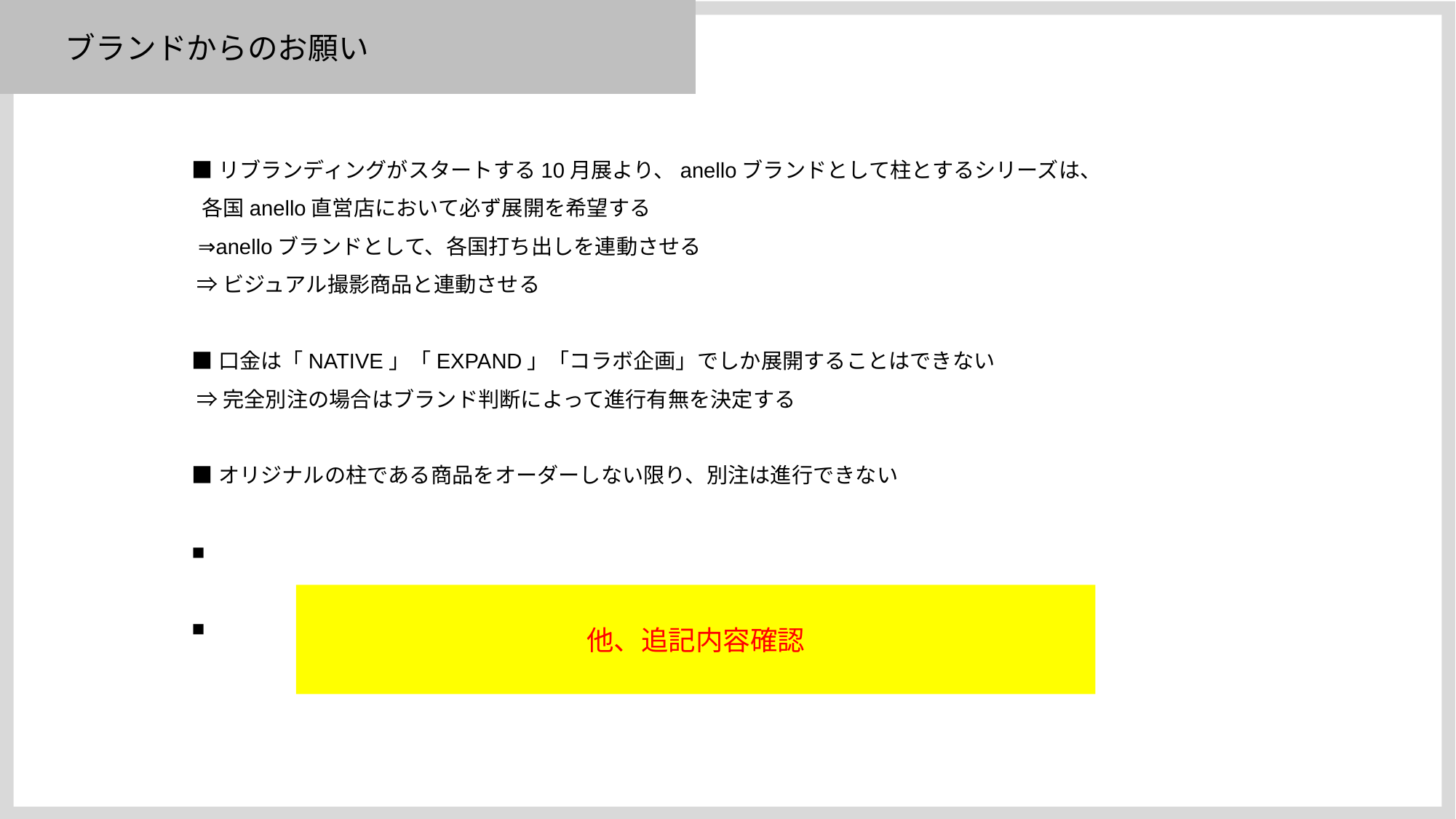

ブランドからのお願い

■リブランディングがスタートする10月展より、anelloブランドとして柱とするシリーズは、
 各国anello直営店において必ず展開を希望する
 ⇒anelloブランドとして、各国打ち出しを連動させる
 ⇒ビジュアル撮影商品と連動させる

■口金は「NATIVE」「EXPAND」「コラボ企画」でしか展開することはできない
 ⇒完全別注の場合はブランド判断によって進行有無を決定する

■オリジナルの柱である商品をオーダーしない限り、別注は進行できない

■

■

他、追記内容確認